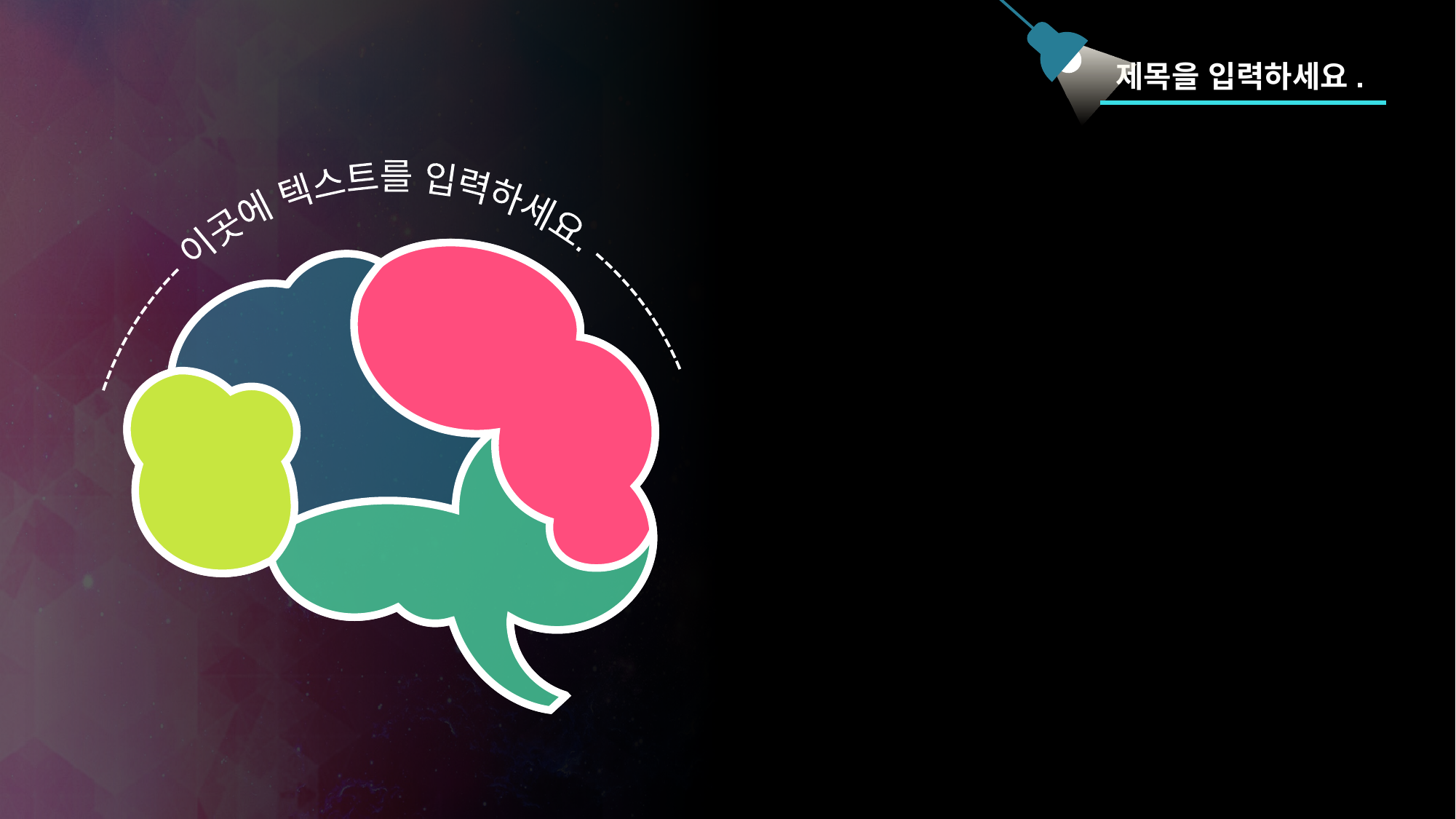

제목을 입력하세요.
------------ 이곳에 텍스트를 입력하세요. ------------